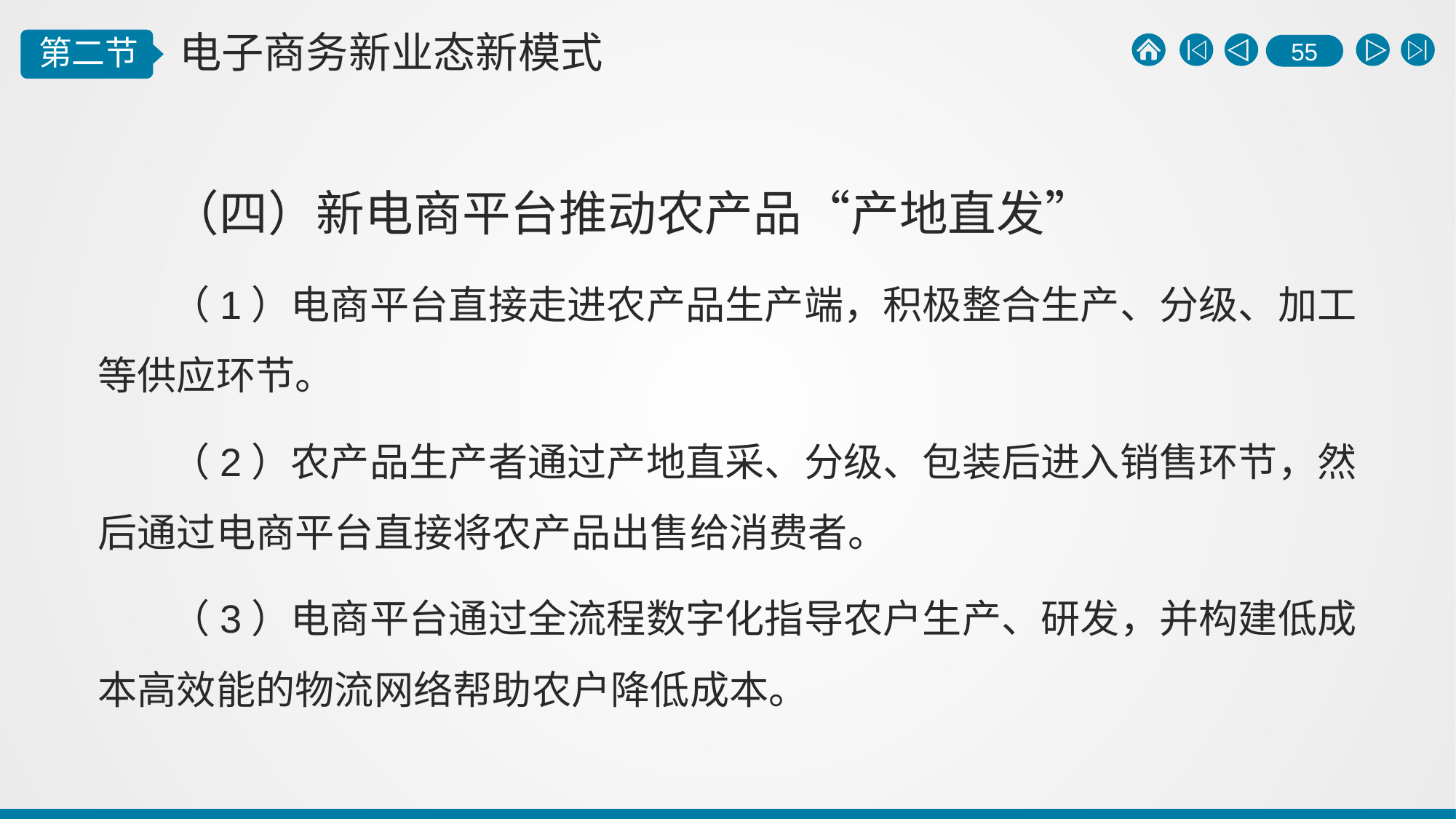

（四）新电商平台推动农产品“产地直发”
（1）电商平台直接走进农产品生产端，积极整合生产、分级、加工等供应环节。
（2）农产品生产者通过产地直采、分级、包装后进入销售环节，然后通过电商平台直接将农产品出售给消费者。
（3）电商平台通过全流程数字化指导农户生产、研发，并构建低成本高效能的物流网络帮助农户降低成本。